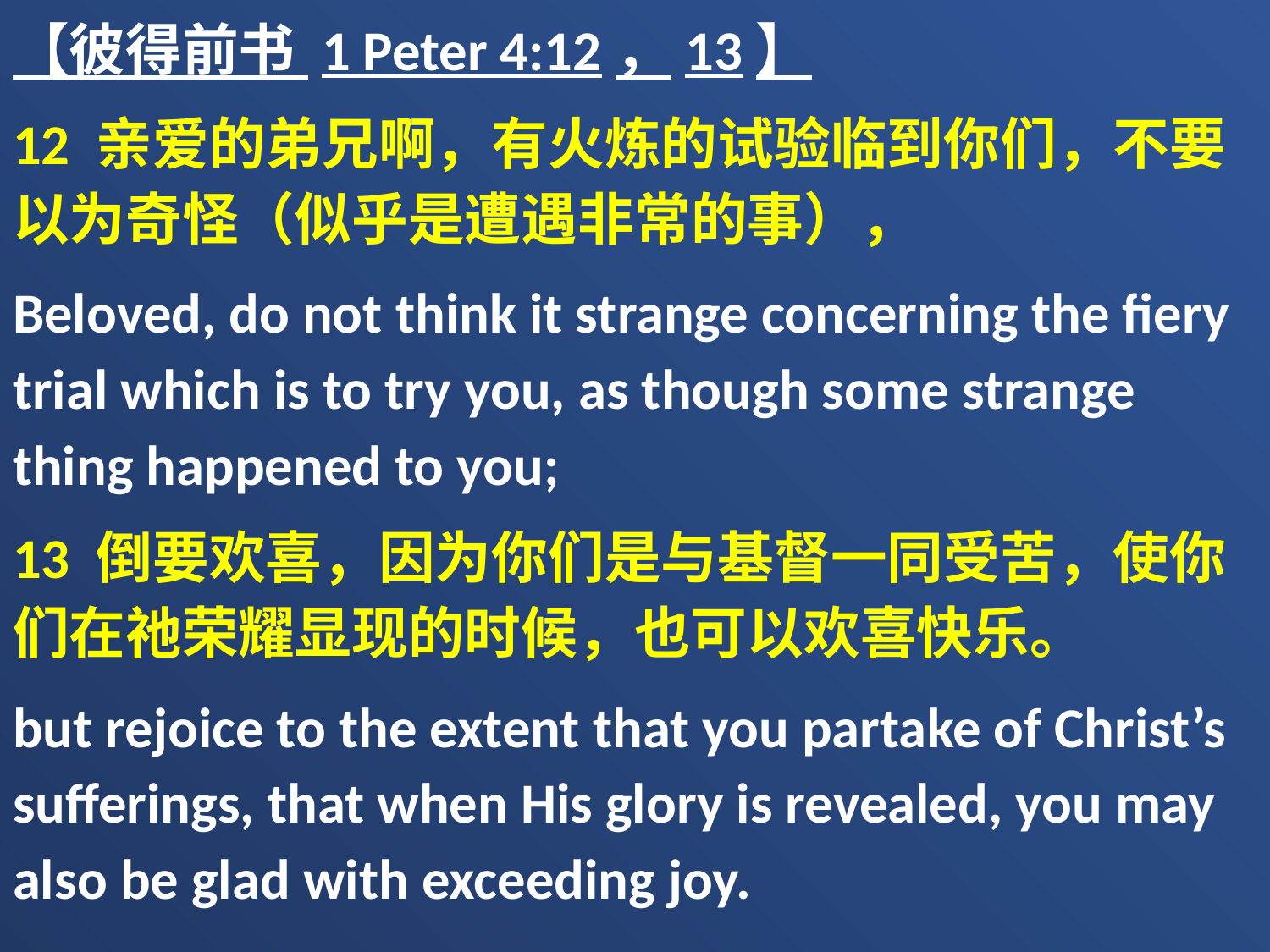

【彼得前书 1 Peter 4:12，13】
12 亲爱的弟兄啊，有火炼的试验临到你们，不要以为奇怪（似乎是遭遇非常的事），
Beloved, do not think it strange concerning the fiery trial which is to try you, as though some strange thing happened to you;
13 倒要欢喜，因为你们是与基督一同受苦，使你们在祂荣耀显现的时候，也可以欢喜快乐。
but rejoice to the extent that you partake of Christ’s sufferings, that when His glory is revealed, you may also be glad with exceeding joy.